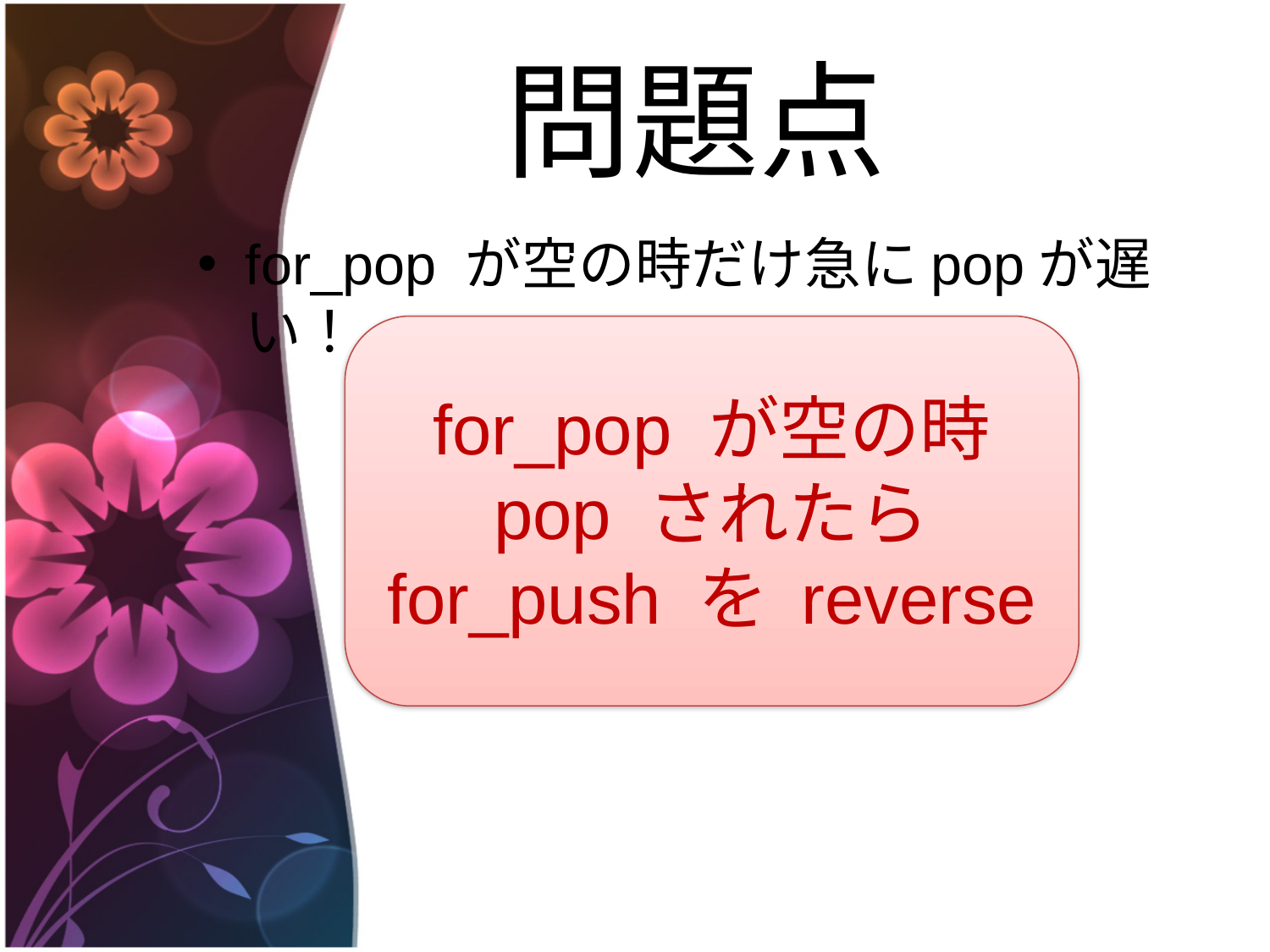

# 問題点
for_pop が空の時だけ急にpopが遅い！
for_pop が空の時
pop されたら
for_push を reverse